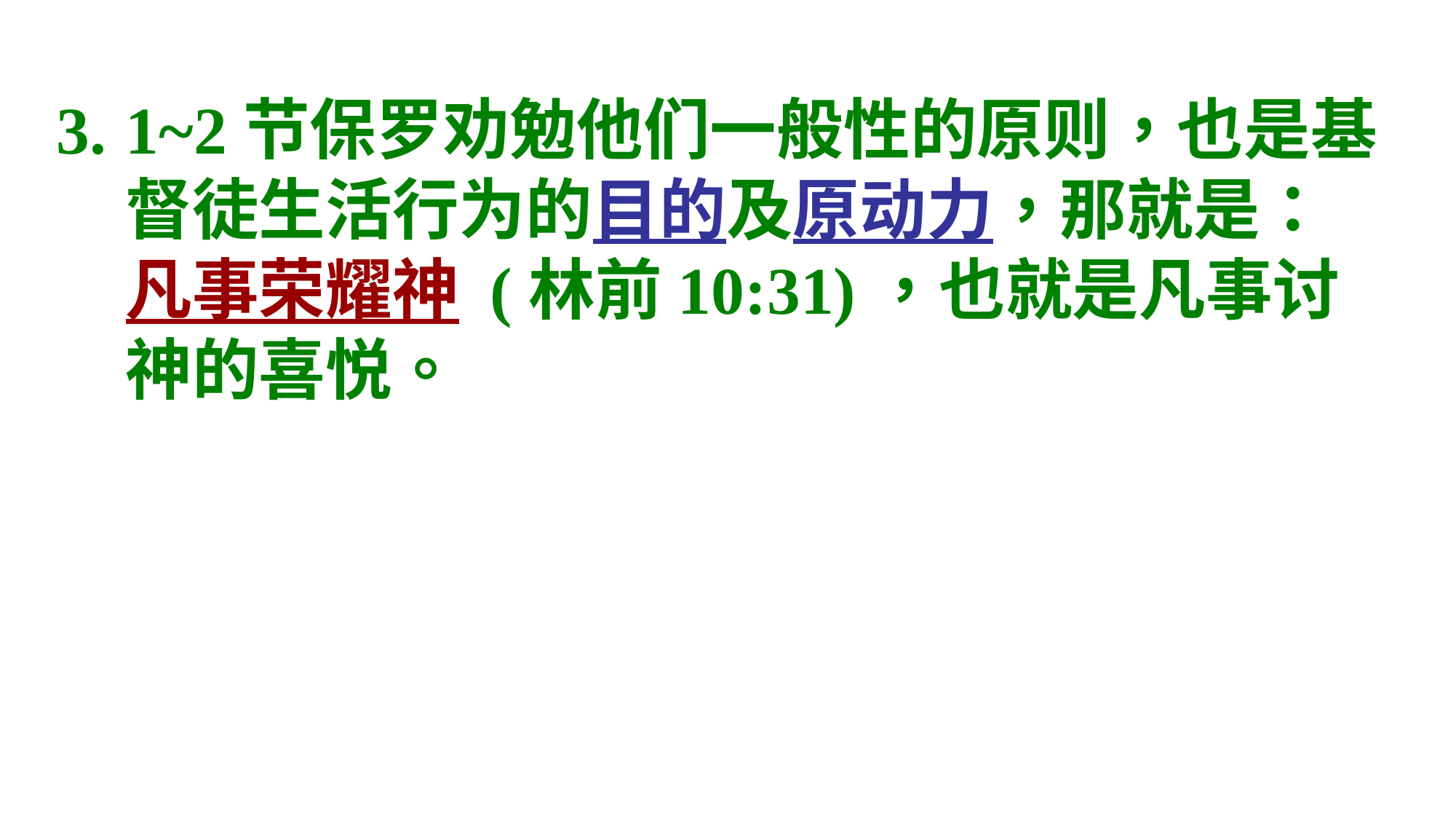

3. 	1~2节保罗劝勉他们一般性的原则，也是基督徒生活行为的目的及原动力，那就是：凡事荣耀神 (林前10:31)，也就是凡事讨神的喜悦。